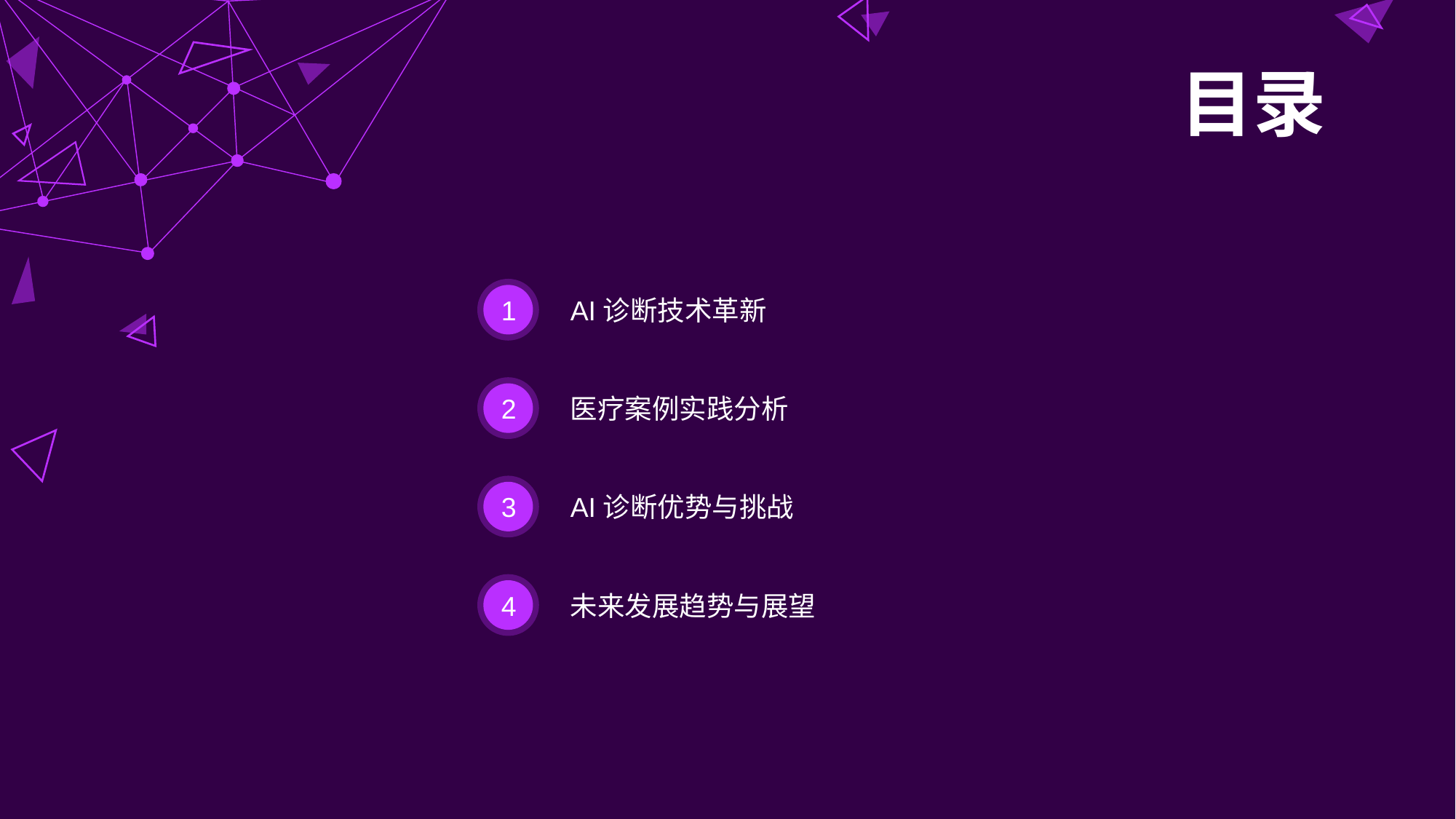

目录
AI诊断技术革新
1
医疗案例实践分析
2
AI诊断优势与挑战
3
未来发展趋势与展望
4